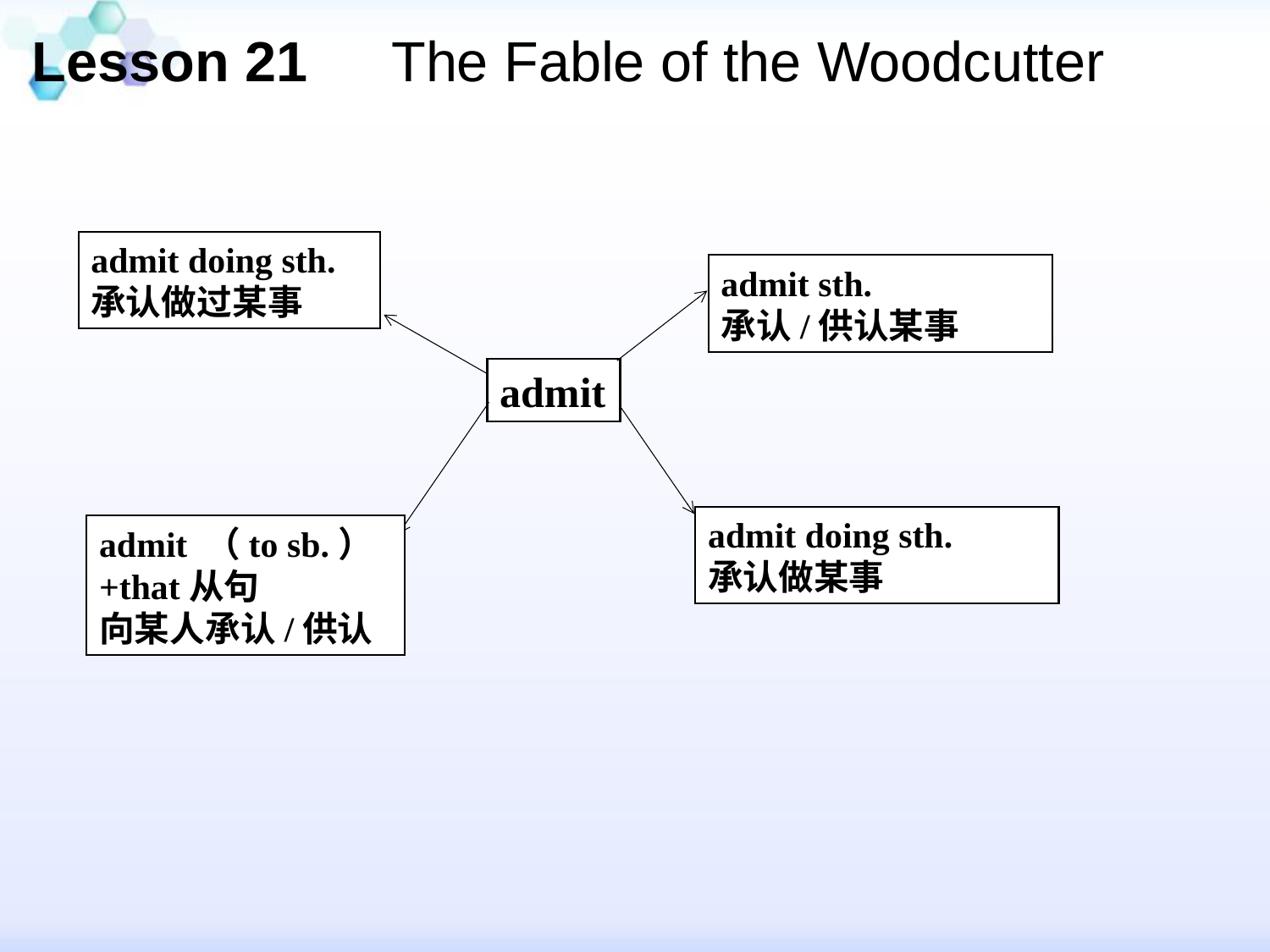

Lesson 21　The Fable of the Woodcutter
admit doing sth.
承认做过某事
admit sth.
承认/供认某事
admit
admit doing sth.
承认做某事
admit （to sb.）+that从句
向某人承认/供认